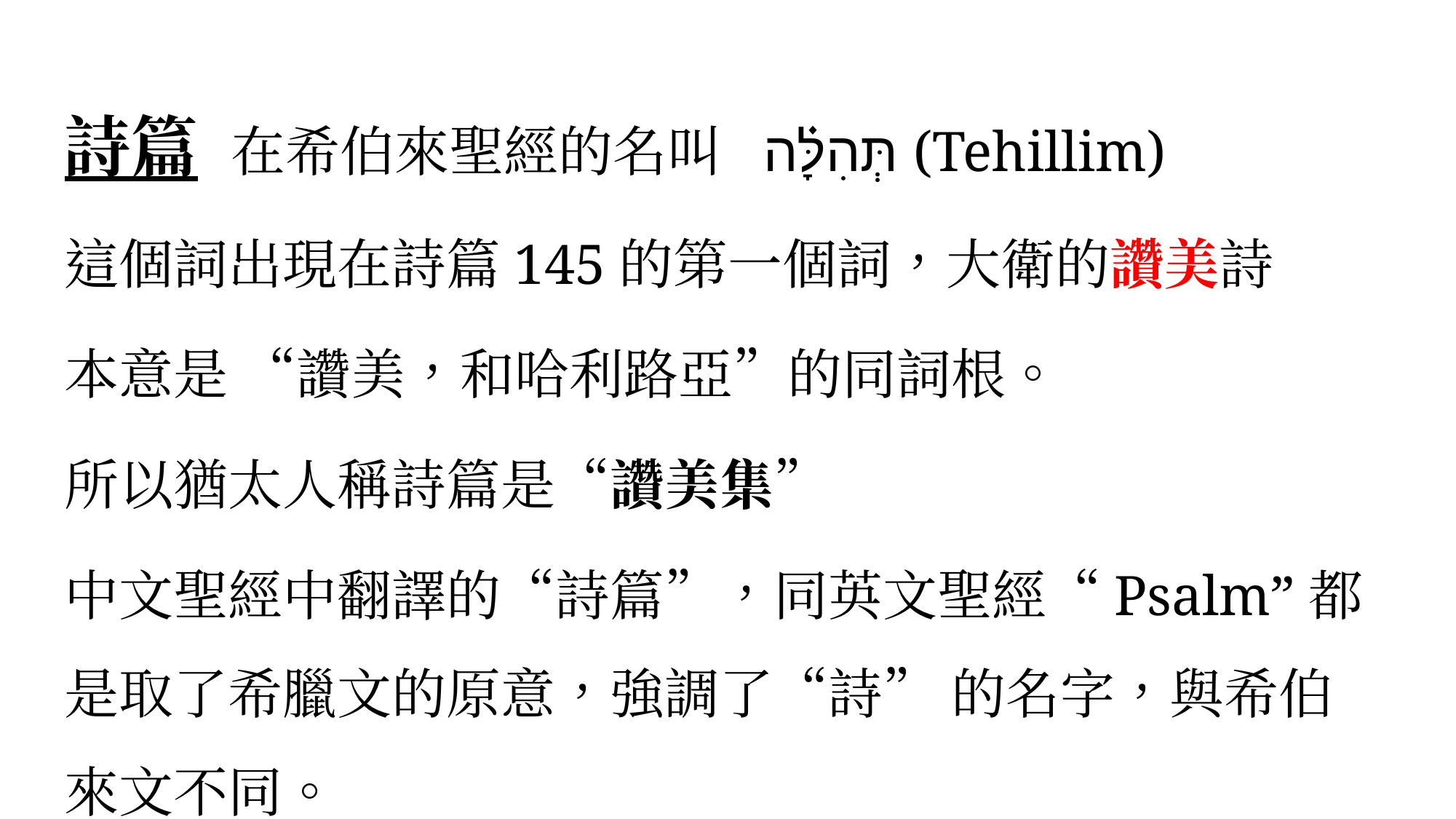

詩篇  在希伯來聖經的名叫  תְּהִלָּ֗ה (Tehillim)
這個詞出現在詩篇145的第一個詞，大衛的讚美詩
本意是 “讚美，和哈利路亞”的同詞根。
所以猶太人稱詩篇是“讚美集”
中文聖經中翻譯的“詩篇”，同英文聖經“Psalm”都是取了希臘文的原意，強調了“詩” 的名字，與希伯來文不同。